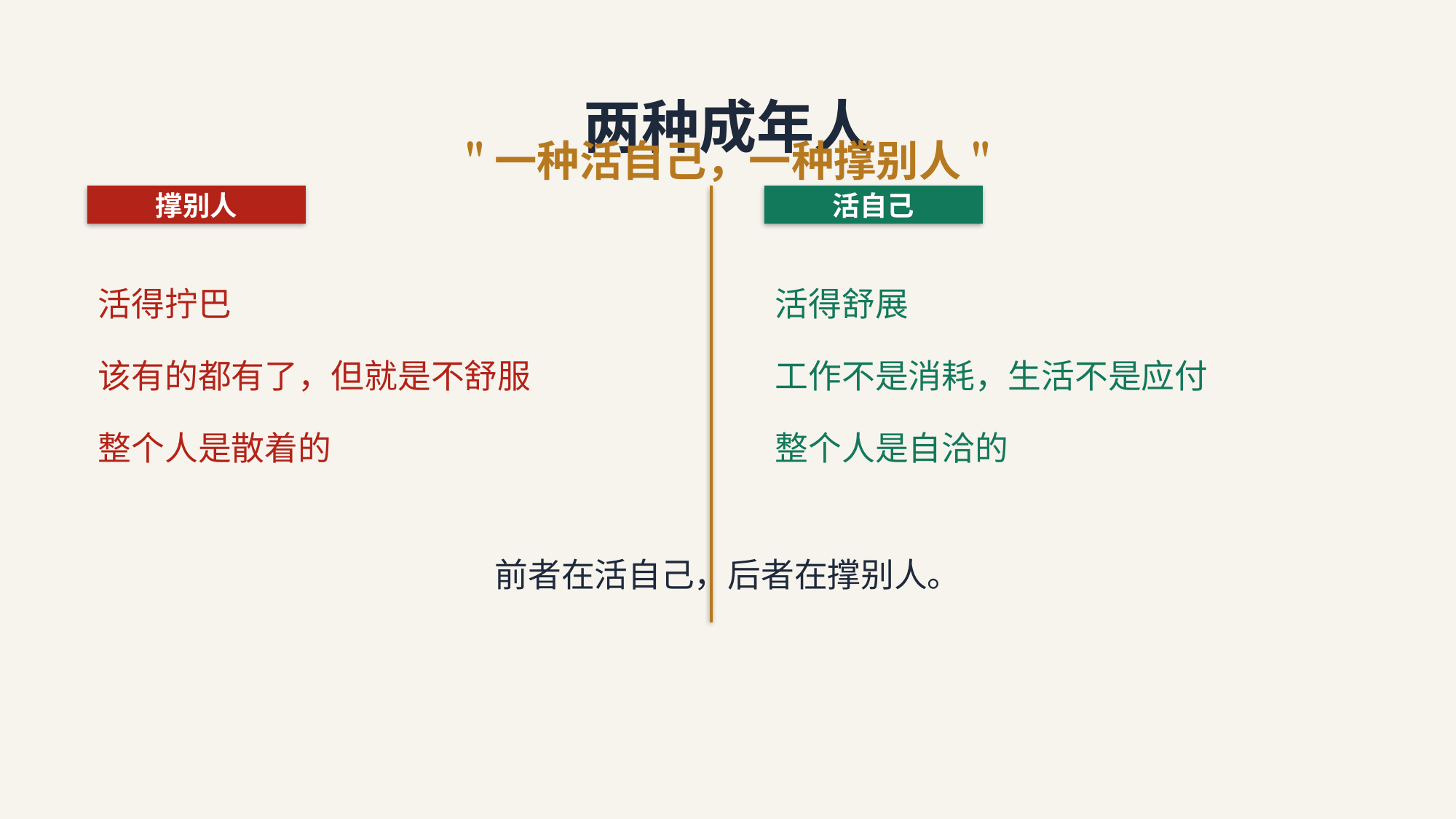

两种成年人
"一种活自己，一种撑别人"
撑别人

活自己
活得拧巴
该有的都有了，但就是不舒服
整个人是散着的
活得舒展
工作不是消耗，生活不是应付
整个人是自洽的
前者在活自己，后者在撑别人。